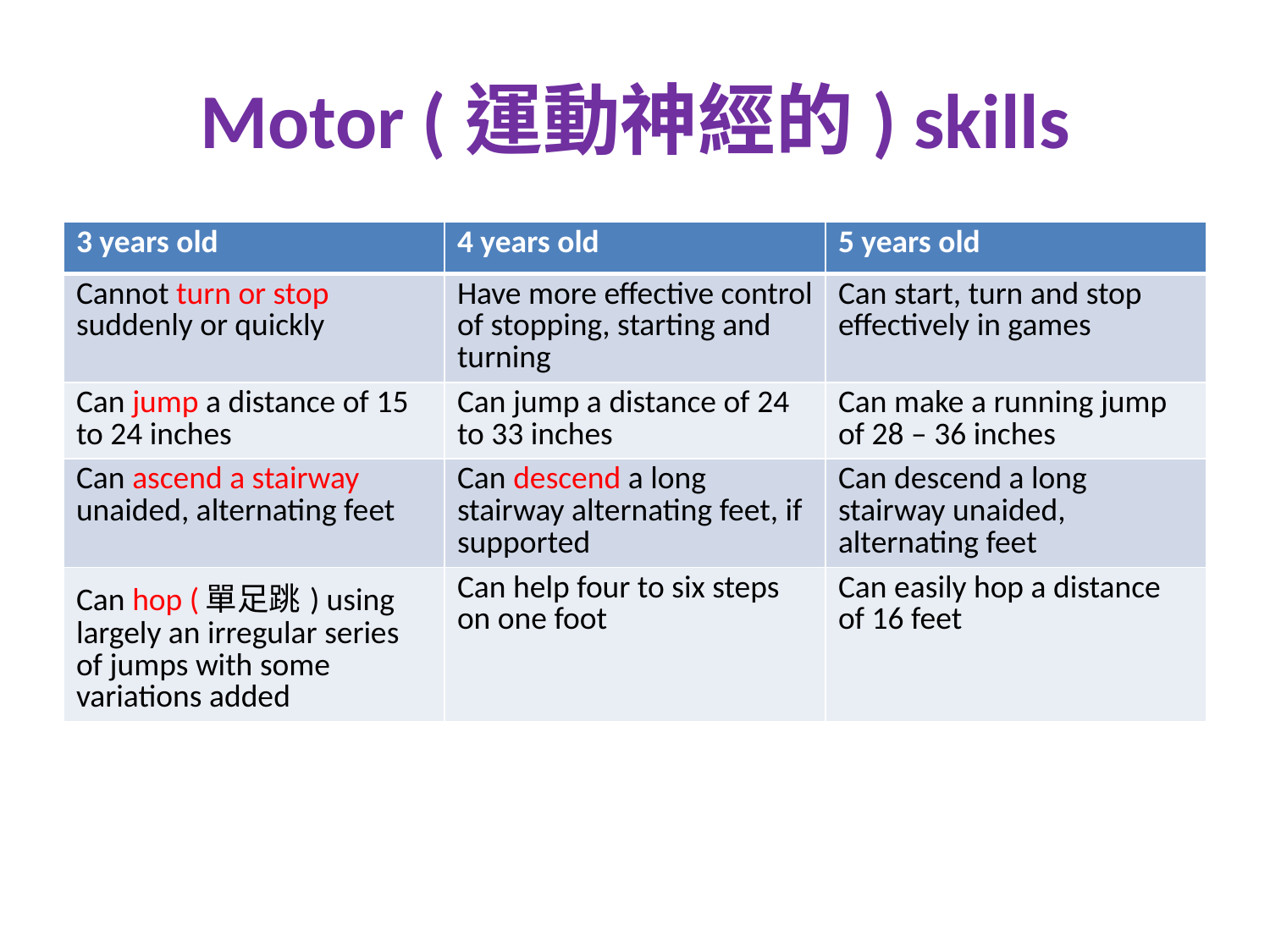

# Motor (運動神經的) skills
| 3 years old | 4 years old | 5 years old |
| --- | --- | --- |
| Cannot turn or stop suddenly or quickly | Have more effective control of stopping, starting and turning | Can start, turn and stop effectively in games |
| Can jump a distance of 15 to 24 inches | Can jump a distance of 24 to 33 inches | Can make a running jump of 28 – 36 inches |
| Can ascend a stairway unaided, alternating feet | Can descend a long stairway alternating feet, if supported | Can descend a long stairway unaided, alternating feet |
| Can hop (單足跳) using largely an irregular series of jumps with some variations added | Can help four to six steps on one foot | Can easily hop a distance of 16 feet |